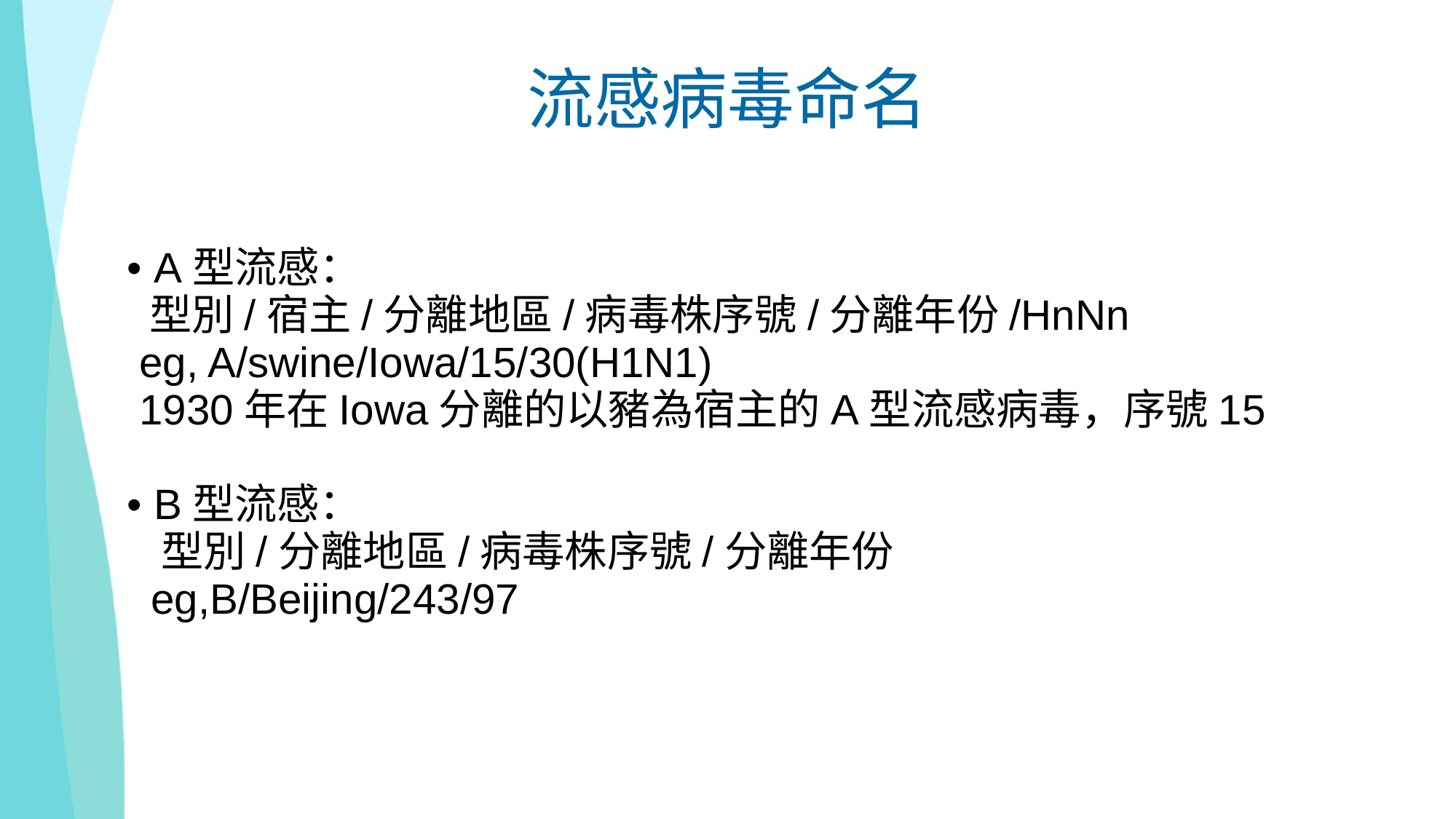

流感病毒命名
• A型流感：
 型別/宿主/分離地區/病毒株序號/分離年份/HnNn
 eg, A/swine/Iowa/15/30(H1N1)
 1930年在Iowa分離的以豬為宿主的A型流感病毒，序號15

• B型流感：
  型別/分離地區/病毒株序號/分離年份
  eg,B/Beijing/243/97